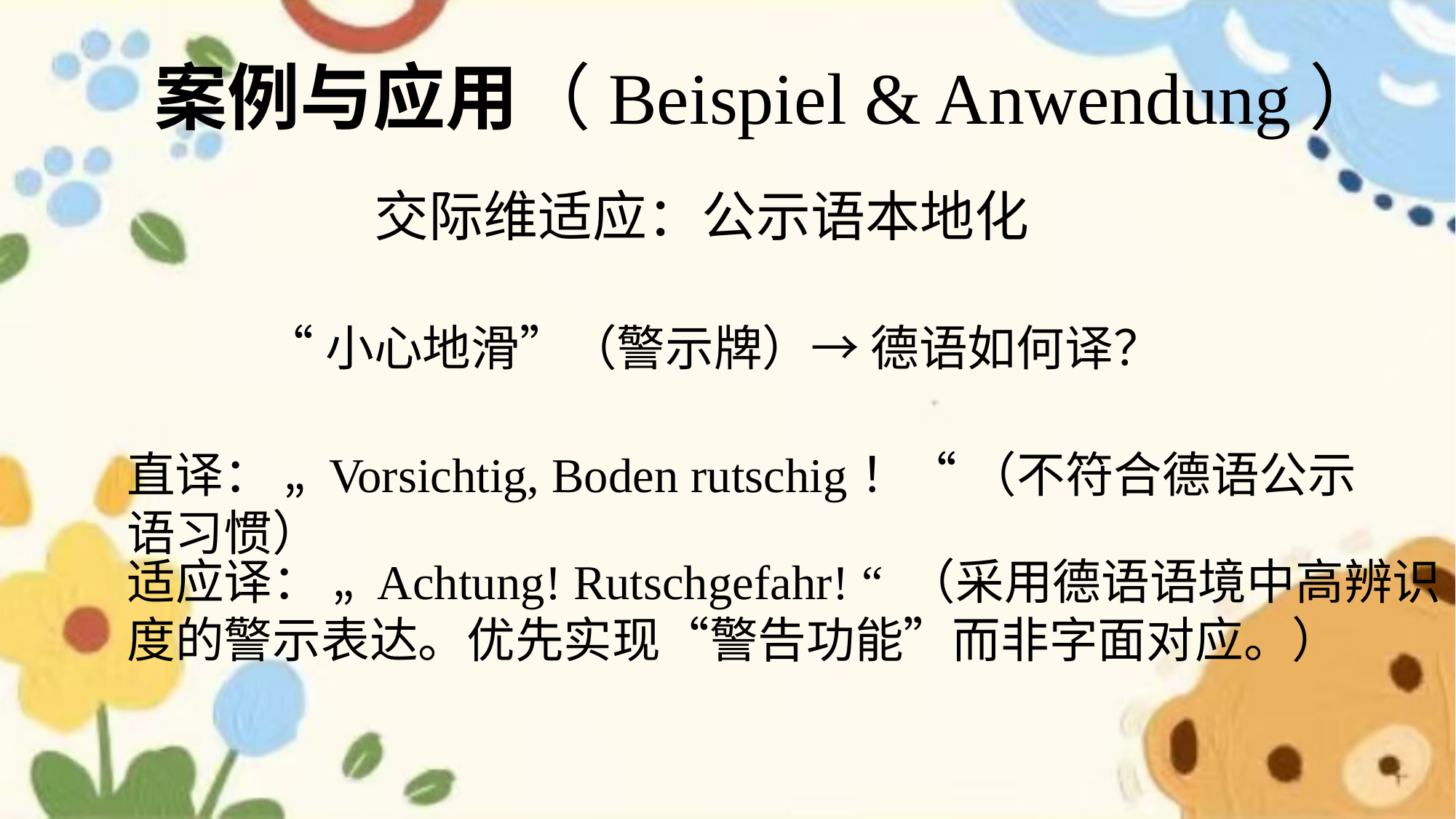

案例与应用（Beispiel & Anwendung）
交际维适应：公示语本地化
“小心地滑”（警示牌）→ 德语如何译？
直译： „ Vorsichtig, Boden rutschig！“ （不符合德语公示语习惯）
适应译： „ Achtung! Rutschgefahr! “ （采用德语语境中高辨识度的警示表达。优先实现“警告功能”而非字面对应。）